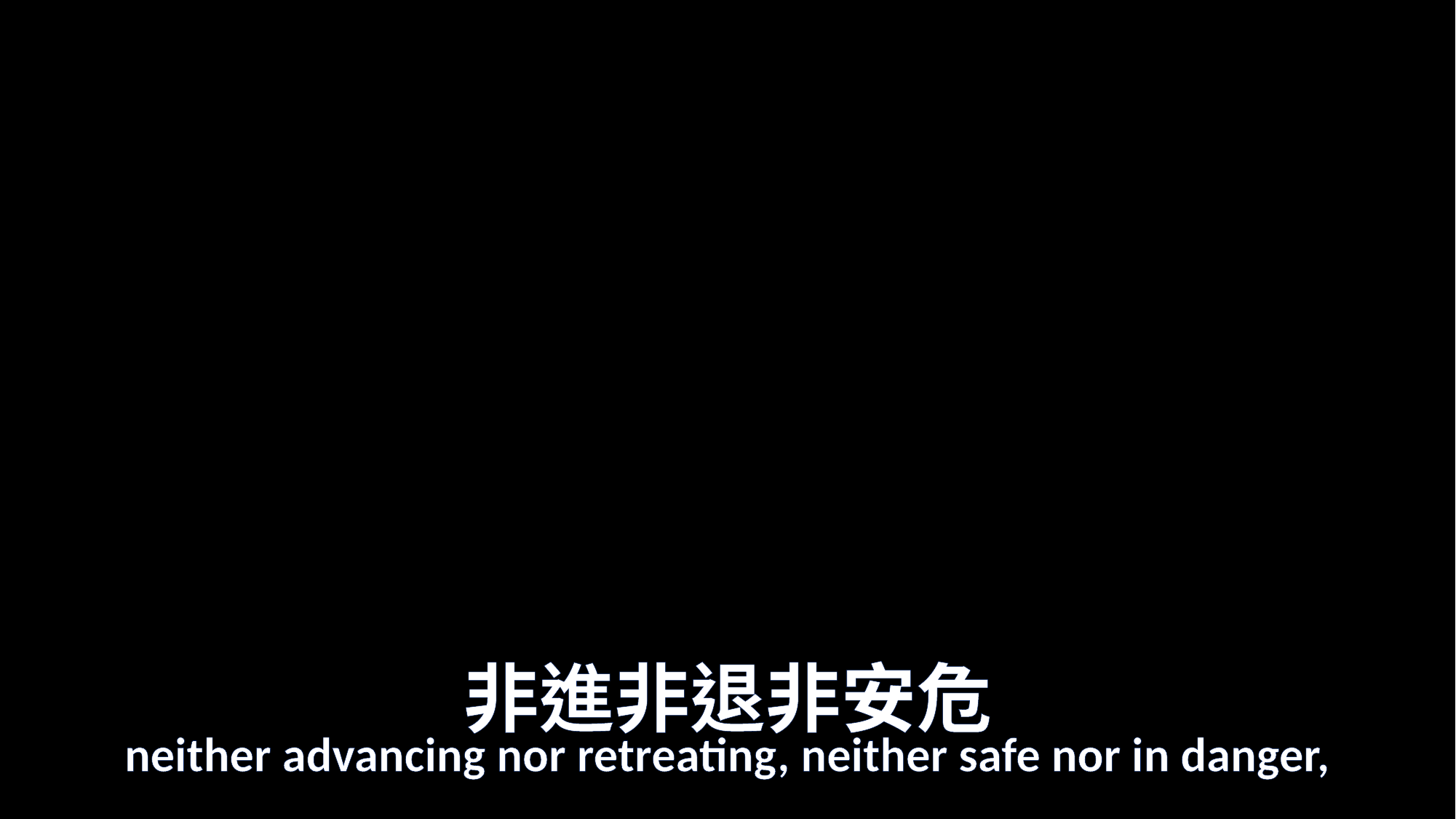

# 非進非退非安危
neither advancing nor retreating, neither safe nor in danger,